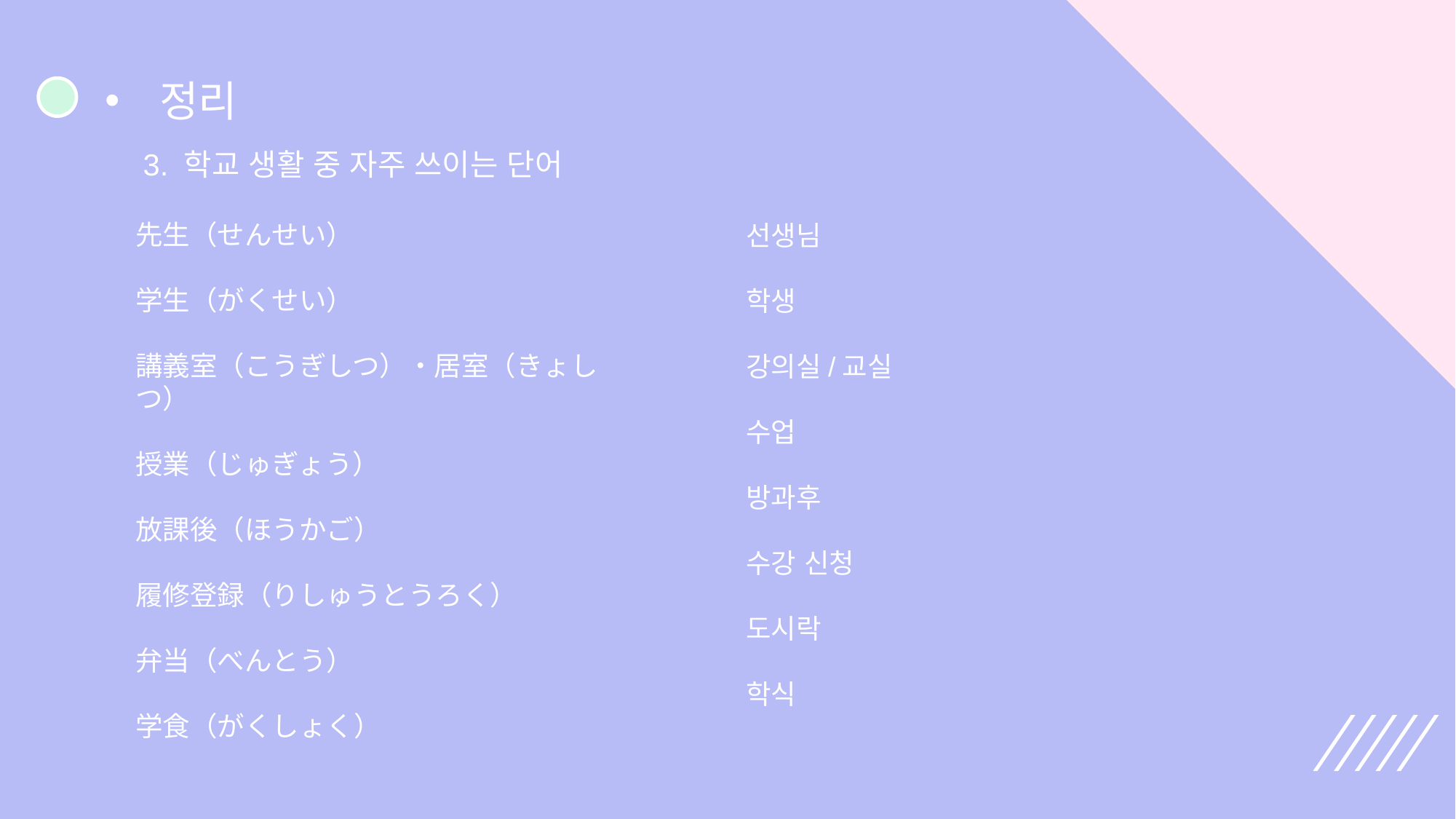

정리

3. 학교 생활 중 자주 쓰이는 단어

先生（せんせい）

学生（がくせい）

講義室（こうぎしつ）・居室（きょしつ）

授業（じゅぎょう）

放課後（ほうかご）

履修登録（りしゅうとうろく）

弁当（べんとう）

学食（がくしょく）

선생님

학생

강의실/교실

수업

방과후

수강 신청

도시락

학식